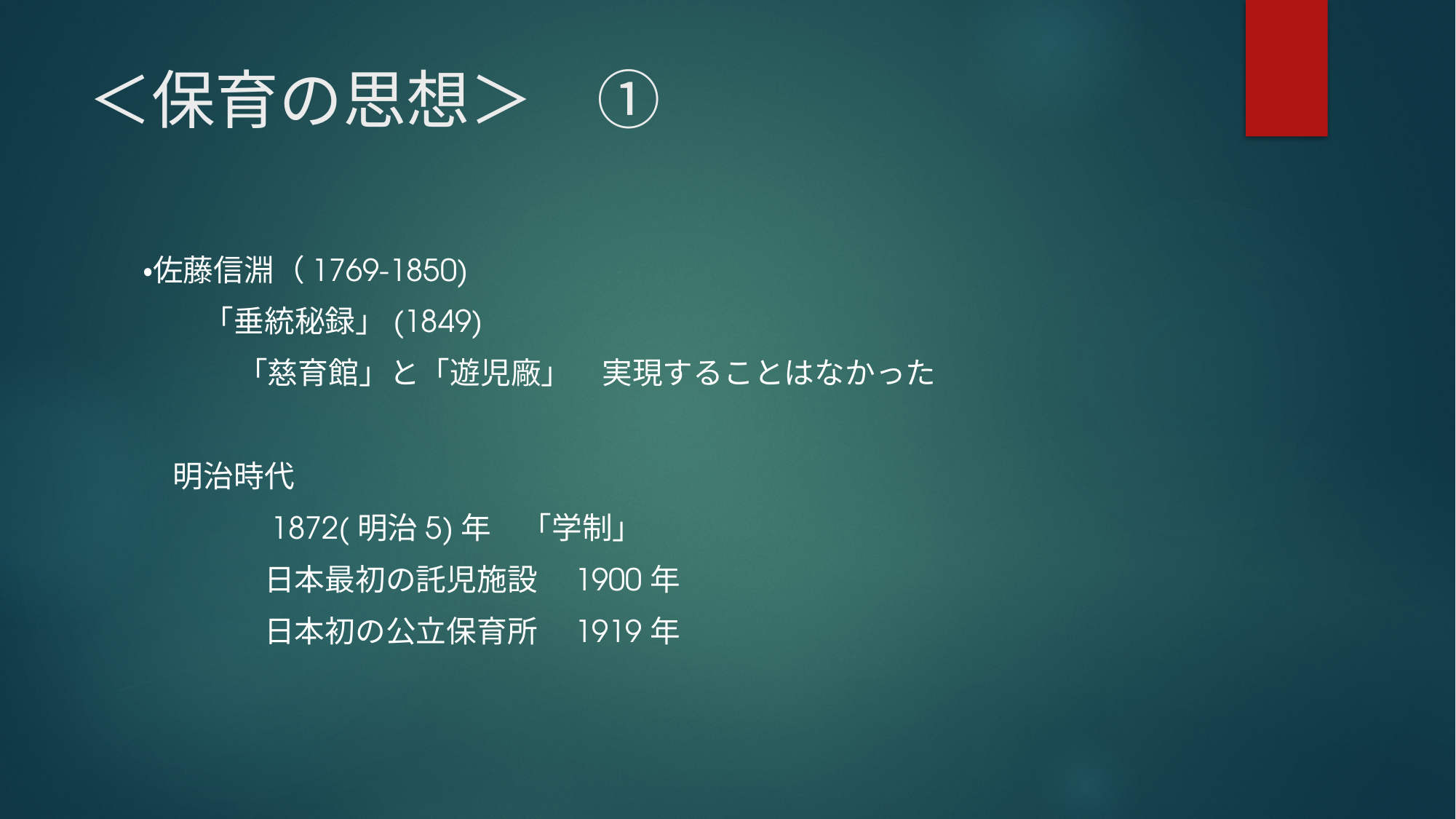

# ＜保育の思想＞　①
・佐藤信淵（1769-1850)
        「垂統秘録」(1849)
             「慈育館」と「遊児廠」　実現することはなかった

　明治時代
　　　　1872(明治5)年　「学制」
　　　　日本最初の託児施設　1900年
　　　　日本初の公立保育所　1919年